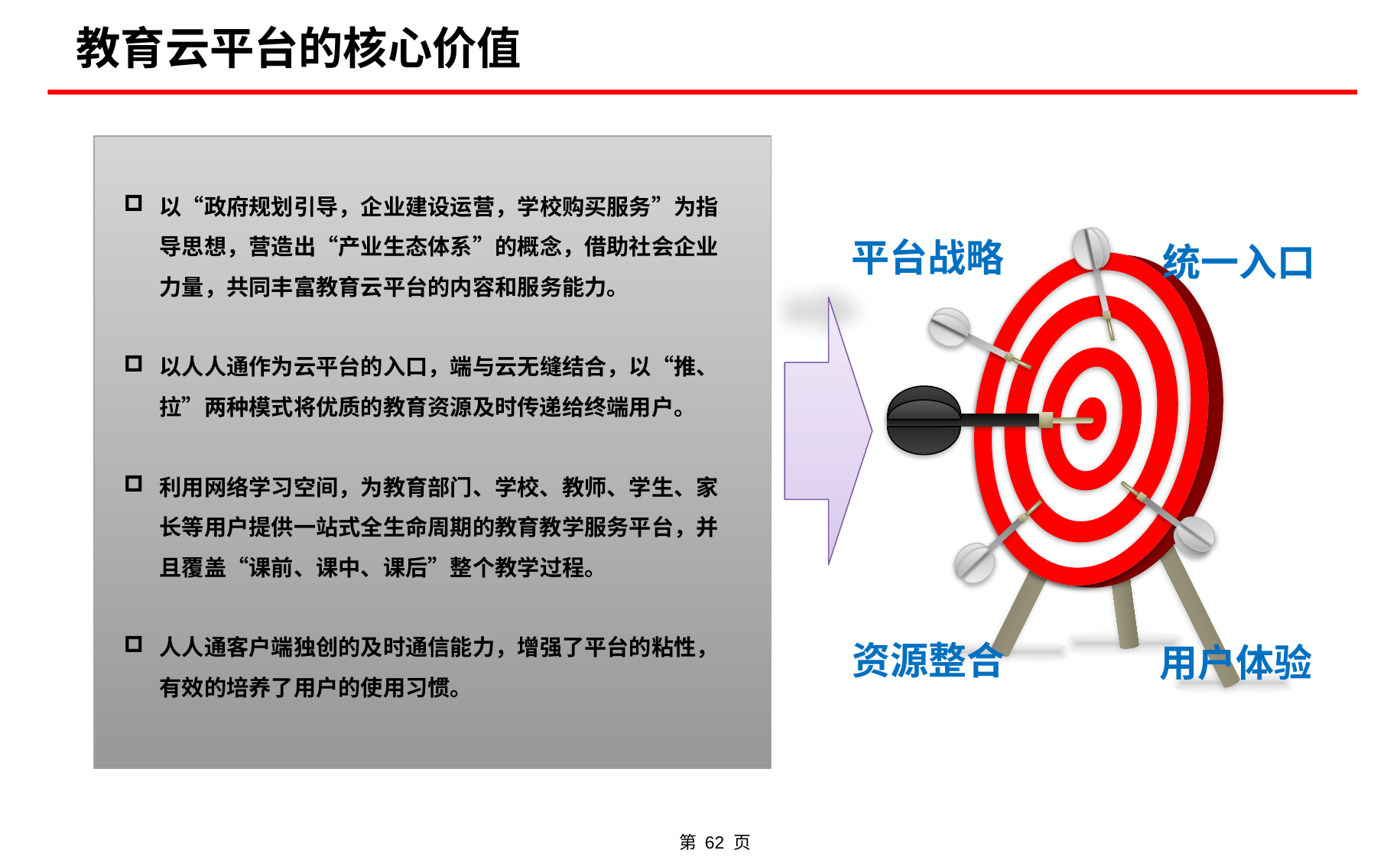

# 教育云平台的核心价值

以“政府规划引导，企业建设运营，学校购买服务”为指导思想，营造出“产业生态体系”的概念，借助社会企业力量，共同丰富教育云平台的内容和服务能力。

以人人通作为云平台的入口，端与云无缝结合，以“推、拉”两种模式将优质的教育资源及时传递给终端用户。

利用网络学习空间，为教育部门、学校、教师、学生、家长等用户提供一站式全生命周期的教育教学服务平台，并且覆盖“课前、课中、课后”整个教学过程。

人人通客户端独创的及时通信能力，增强了平台的粘性，有效的培养了用户的使用习惯。

平台战略
统一入口

资源整合
用户体验